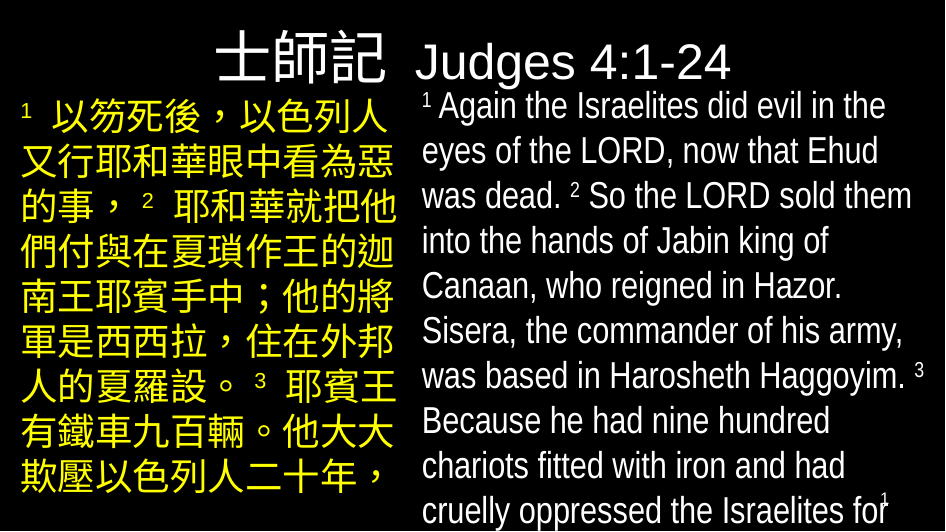

# 士師記 Judges 4:1-24
1 Again the Israelites did evil in the eyes of the Lord, now that Ehud was dead. 2 So the Lord sold them into the hands of Jabin king of Canaan, who reigned in Hazor. Sisera, the commander of his army, was based in Harosheth Haggoyim. 3 Because he had nine hundred chariots fitted with iron and had cruelly oppressed the Israelites for twenty years,
1 以笏死後，以色列人又行耶和華眼中看為惡的事，2 耶和華就把他們付與在夏瑣作王的迦南王耶賓手中；他的將軍是西西拉，住在外邦人的夏羅設。3 耶賓王有鐵車九百輛。他大大欺壓以色列人二十年，
1